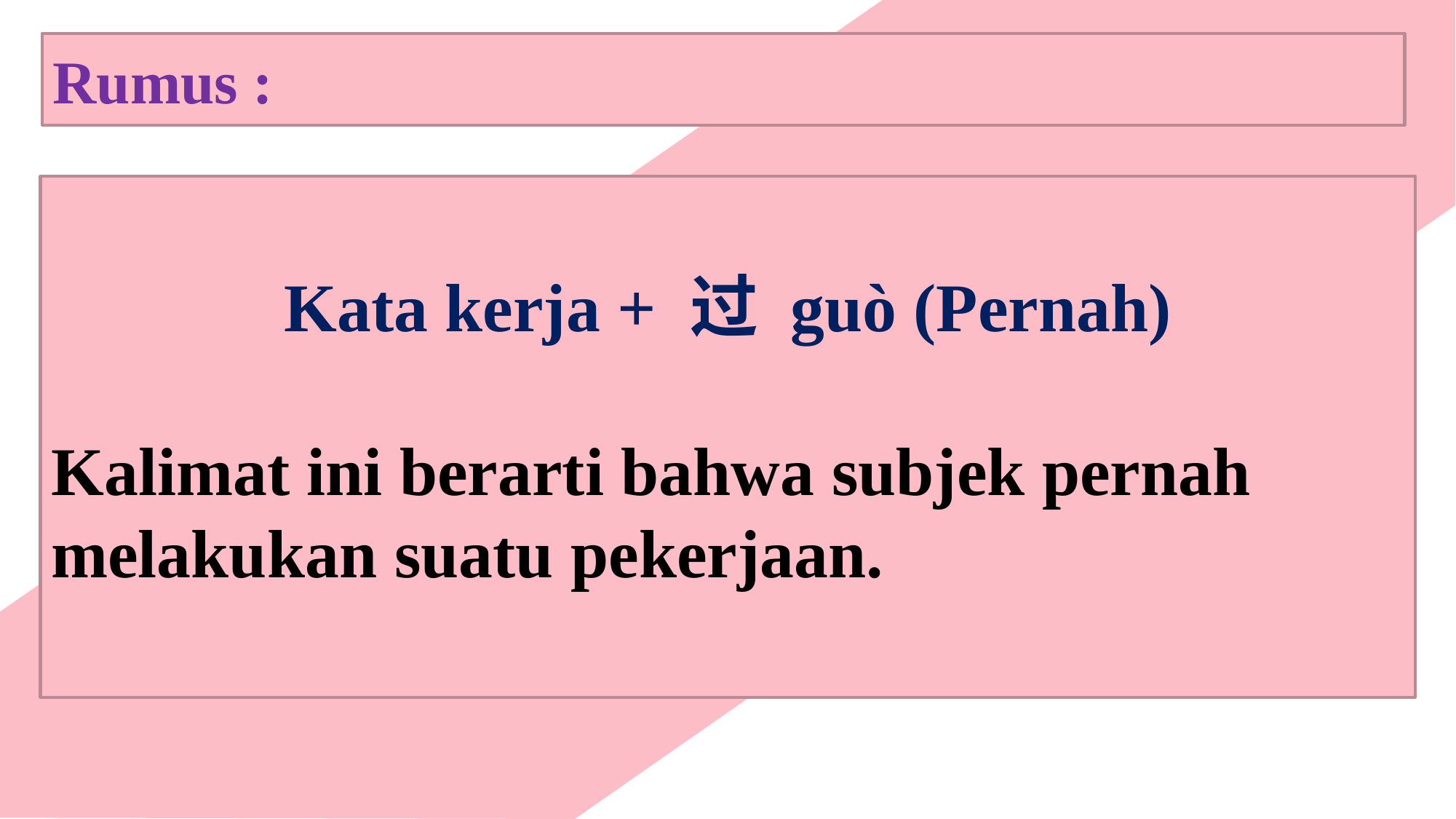

Rumus :

Kata kerja + 过 guò (Pernah)

Kalimat ini berarti bahwa subjek pernah melakukan suatu pekerjaan.